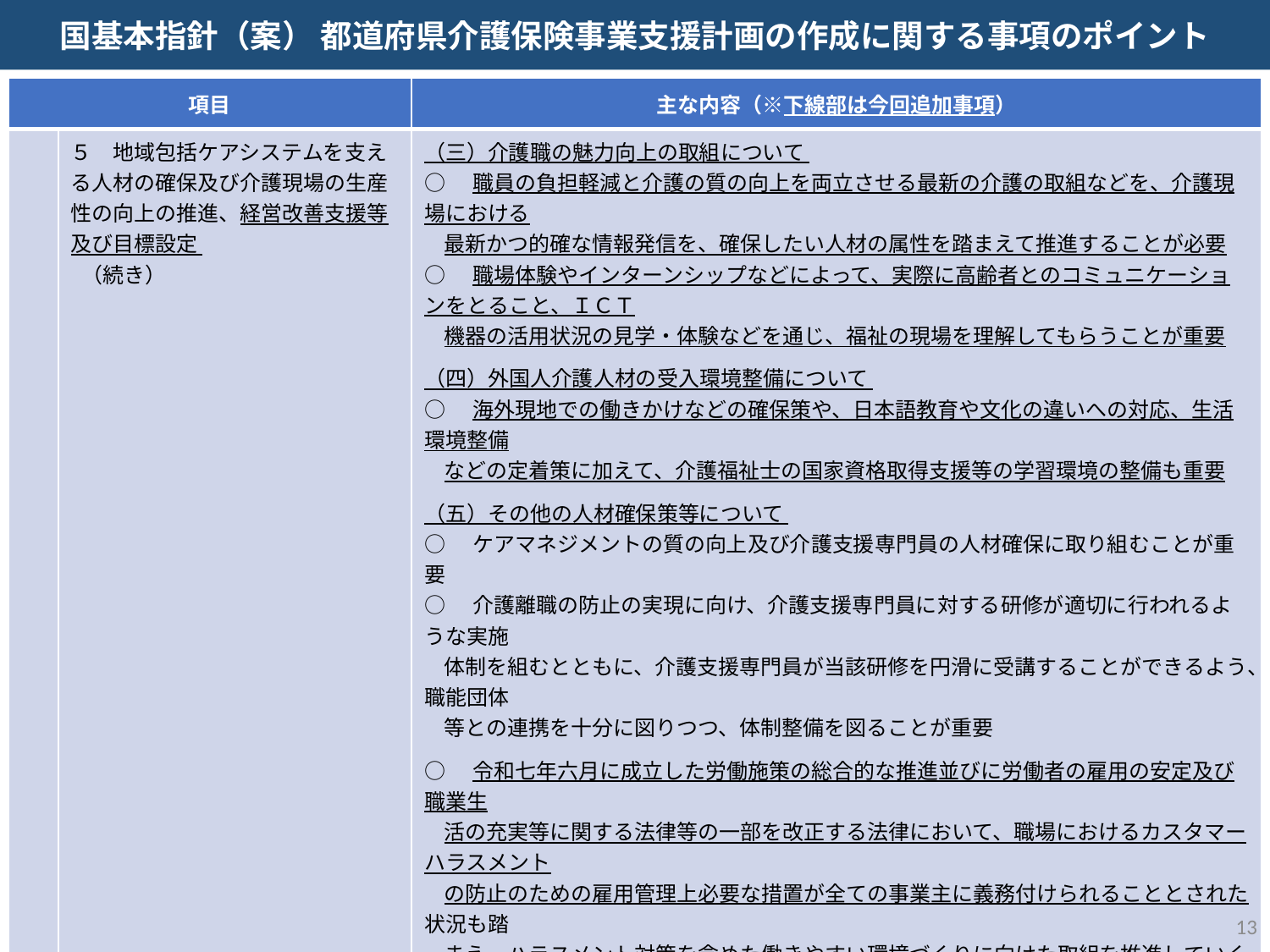

国基本指針（案） 都道府県介護保険事業支援計画の作成に関する事項のポイント
| 項目 |  | 主な内容（※下線部は今回追加事項） |
| --- | --- | --- |
|  | ５　地域包括ケアシステムを支える人材の確保及び介護現場の生産性の向上の推進、経営改善支援等及び目標設定 （続き） | （三）介護職の魅力向上の取組について ○　職員の負担軽減と介護の質の向上を両立させる最新の介護の取組などを、介護現場における 最新かつ的確な情報発信を、確保したい人材の属性を踏まえて推進することが必要 ○　職場体験やインターンシップなどによって、実際に高齢者とのコミュニケーションをとること、ＩＣＴ 機器の活用状況の見学・体験などを通じ、福祉の現場を理解してもらうことが重要 （四）外国人介護人材の受入環境整備について ○　海外現地での働きかけなどの確保策や、日本語教育や文化の違いへの対応、生活環境整備 などの定着策に加えて、介護福祉士の国家資格取得支援等の学習環境の整備も重要 （五）その他の人材確保策等について ○　ケアマネジメントの質の向上及び介護支援専門員の人材確保に取り組むことが重要 ○　介護離職の防止の実現に向け、介護支援専門員に対する研修が適切に行われるような実施 体制を組むとともに、介護支援専門員が当該研修を円滑に受講することができるよう、職能団体 等との連携を十分に図りつつ、体制整備を図ることが重要 ○　令和七年六月に成立した労働施策の総合的な推進並びに労働者の雇用の安定及び職業生 活の充実等に関する法律等の一部を改正する法律において、職場におけるカスタマーハラスメント の防止のための雇用管理上必要な措置が全ての事業主に義務付けられることとされた状況も踏 まえ、ハラスメント対策を含めた働きやすい環境づくりに向けた取組を推進していくことが重要 ○　在宅医療・介護連携の推進において、これまで市町村は在宅医療の提供体制等への関与が 少なかったことから、市町村の人材育成の支援が重要 ○　訪問看護職員については訪問看護推進協議会を設置し、都道府県が主体的に地域の実情 を踏まえた訪問看護サービスの確保のための施策を策定し、その際、既存の訪問看護総合支援 センター等と連携し、管内の訪問看護事業所の人材確保、運営支援や研修等を通じた人材育 成等といった必要な関連施策を総合的かつ一体的に実施していくことが期待される ○　介護分野の文書負担軽減の観点から、令和八年度から法に基づく指定申請等については、 「電子申請・届出システム」の使用が基本原則化、また、同システムにより老人福祉法に基づく届 出申請を行うことが可能となるため、法に基づく指定申請や老人福祉法に基づく届出申請に関し て電子申請・届出システムを活用することを周知するとともに、利用を推進し、介護現場と自治体 双方の文書負担の軽減を図ることが重要 |
13